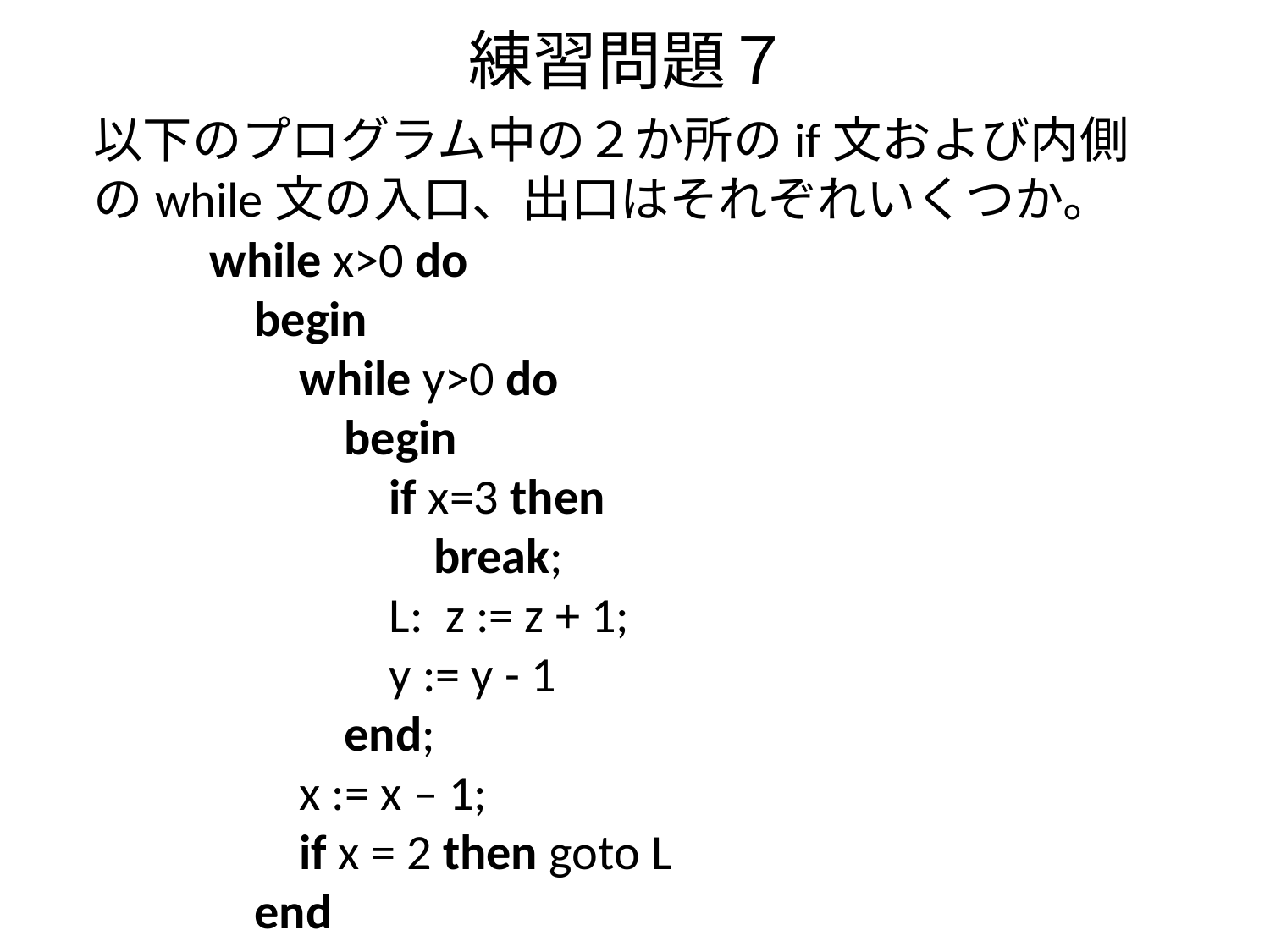

# 練習問題７
以下のプログラム中の２か所のif文および内側のwhile文の入口、出口はそれぞれいくつか。
while x>0 do
    begin
        while y>0 do
            begin
                if x=3 then
                    break;
                L:  z := z + 1;
                y := y - 1
            end;
        x := x – 1;
        if x = 2 then goto L
    end